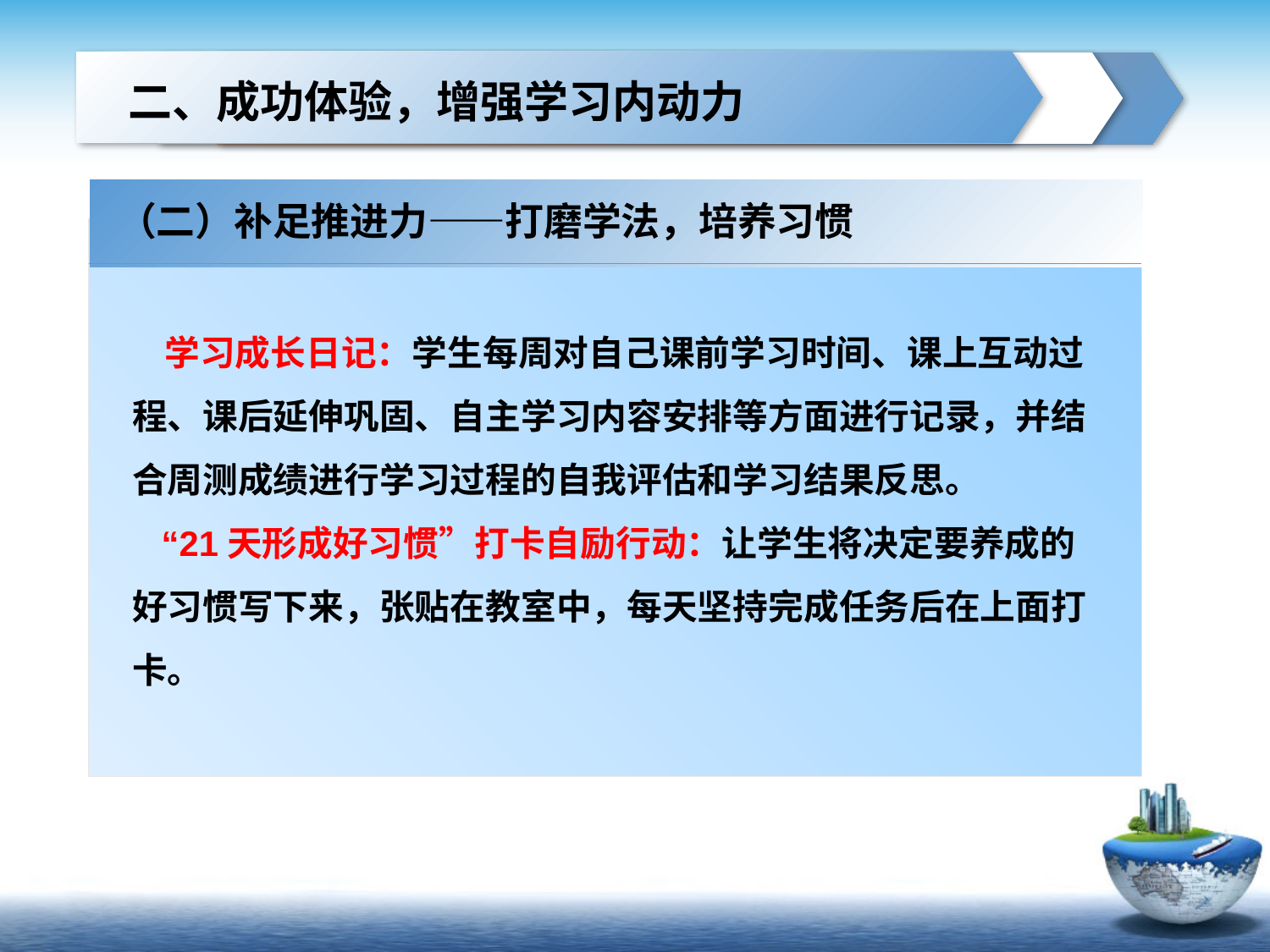

二、成功体验，增强学习内动力

（二）补足推进力——打磨学法，培养习惯
   学习成长日记：学生每周对自己课前学习时间、课上互动过程、课后延伸巩固、自主学习内容安排等方面进行记录，并结合周测成绩进行学习过程的自我评估和学习结果反思。
   “21天形成好习惯”打卡自励行动：让学生将决定要养成的好习惯写下来，张贴在教室中，每天坚持完成任务后在上面打卡。